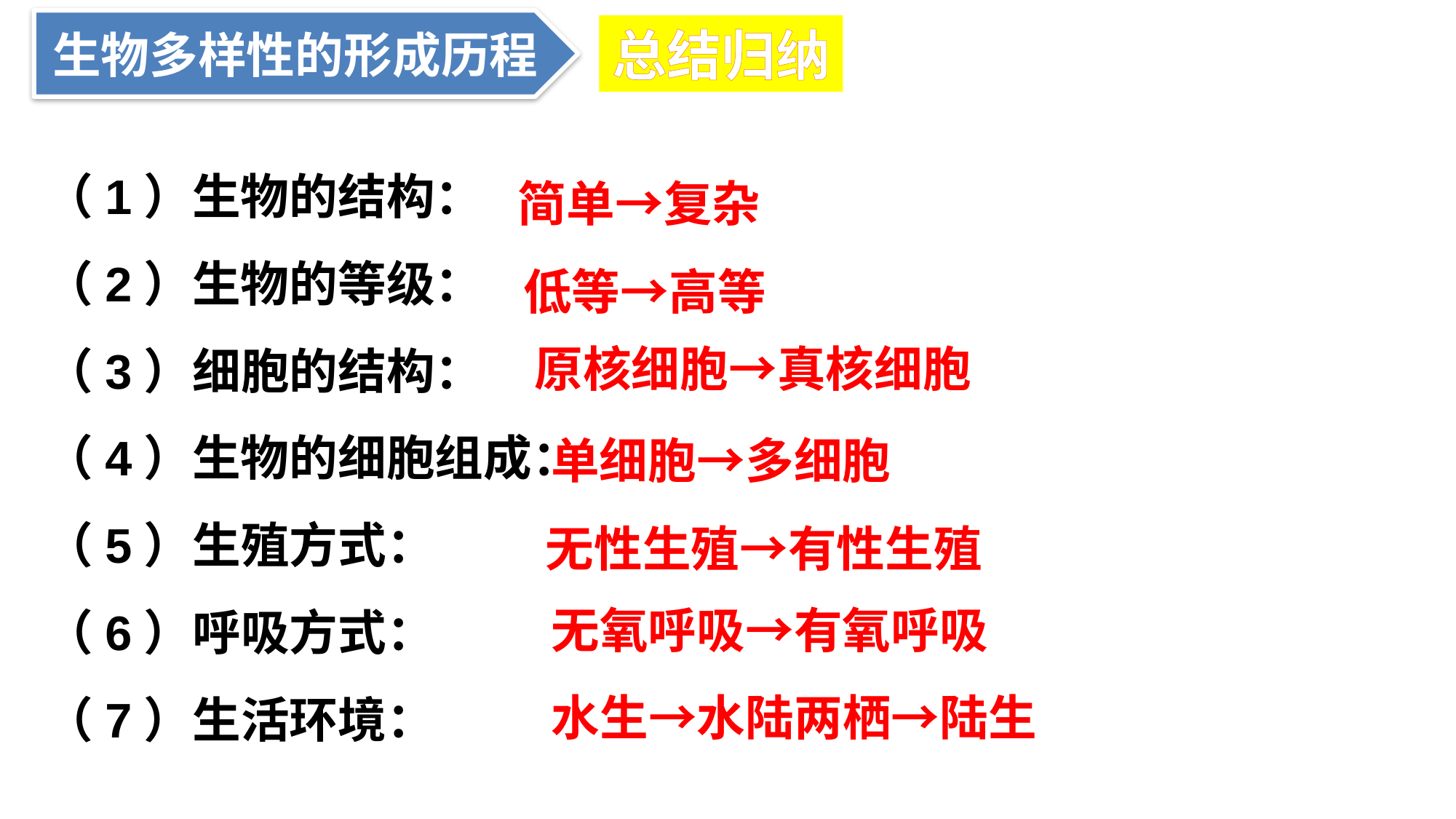

生物多样性的形成历程
总结归纳
（1）生物的结构：
（2）生物的等级：
（3）细胞的结构：
（4）生物的细胞组成：
（5）生殖方式：
（6）呼吸方式：
（7）生活环境：
简单→复杂
低等→高等
原核细胞→真核细胞
单细胞→多细胞
无性生殖→有性生殖
无氧呼吸→有氧呼吸
水生→水陆两栖→陆生